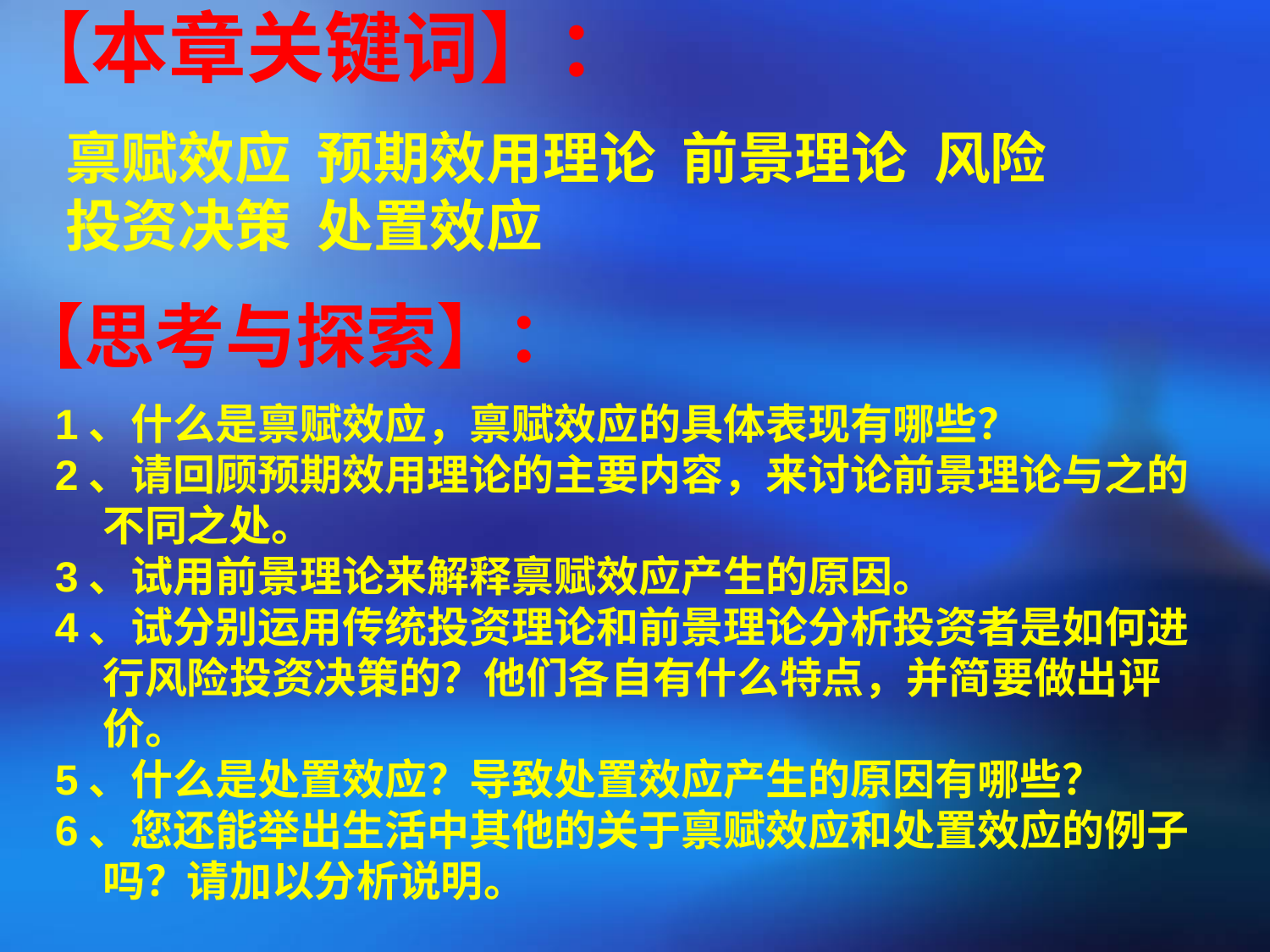

【本章关键词】：
禀赋效应  预期效用理论  前景理论  风险投资决策  处置效应
【思考与探索】：
1、什么是禀赋效应，禀赋效应的具体表现有哪些？
2、请回顾预期效用理论的主要内容，来讨论前景理论与之的不同之处。
3、试用前景理论来解释禀赋效应产生的原因。
4、试分别运用传统投资理论和前景理论分析投资者是如何进行风险投资决策的？他们各自有什么特点，并简要做出评价。
5、什么是处置效应？导致处置效应产生的原因有哪些？
6、您还能举出生活中其他的关于禀赋效应和处置效应的例子吗？请加以分析说明。